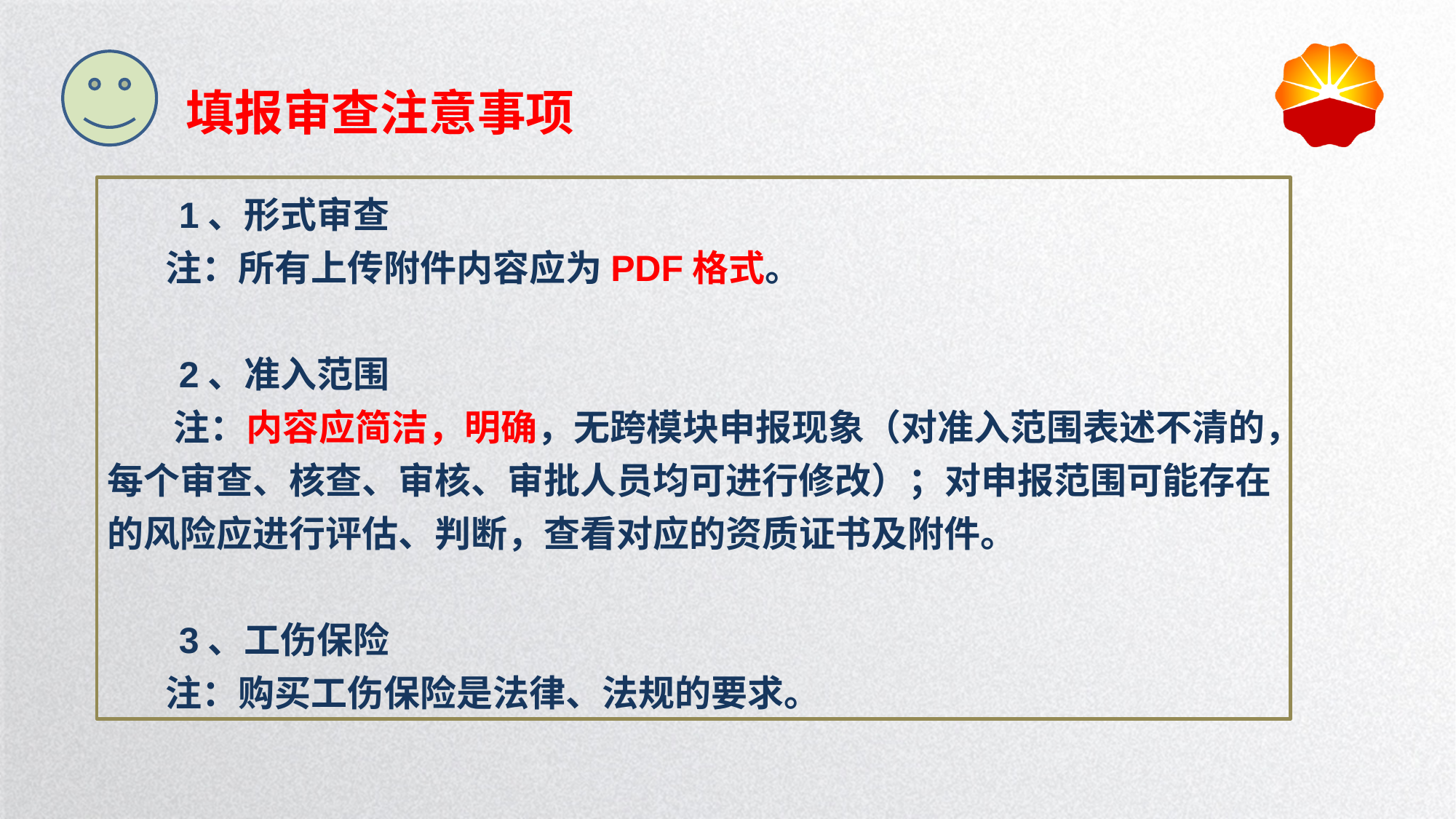

填报审查注意事项
       1、形式审查
      注：所有上传附件内容应为PDF格式。

       2、准入范围
       注：内容应简洁，明确，无跨模块申报现象（对准入范围表述不清的，每个审查、核查、审核、审批人员均可进行修改）；对申报范围可能存在的风险应进行评估、判断，查看对应的资质证书及附件。

       3、工伤保险
      注：购买工伤保险是法律、法规的要求。